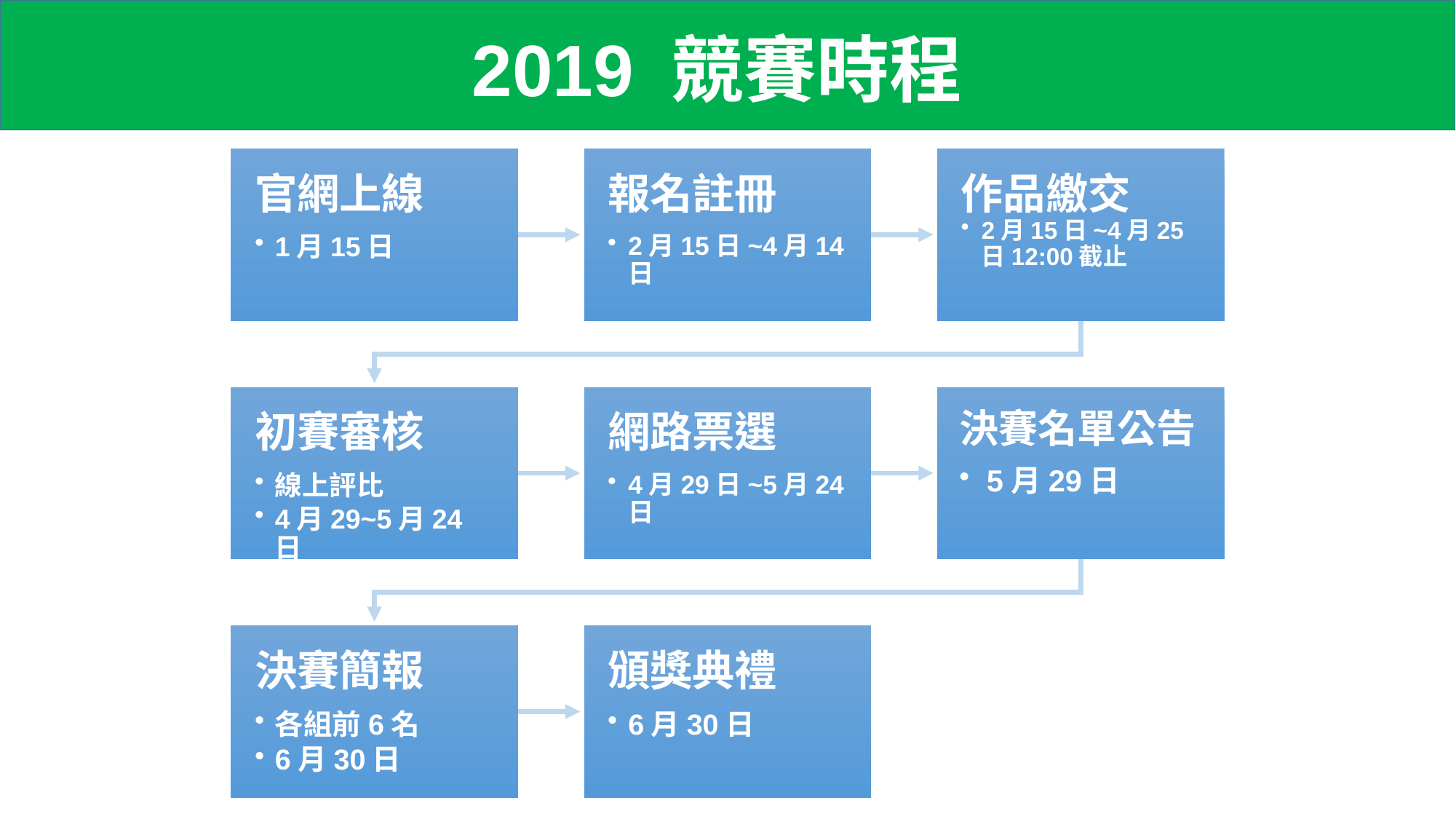

2019 競賽時程
官網上線
1月15日
報名註冊
2月15日~4月14日
作品繳交
2月15日~4月25日12:00截止

初賽審核
線上評比
4月29~5月24日
網路票選
4月29日~5月24日
決賽名單公告
5月29日

決賽簡報
各組前6名
6月30日
頒獎典禮
6月30日